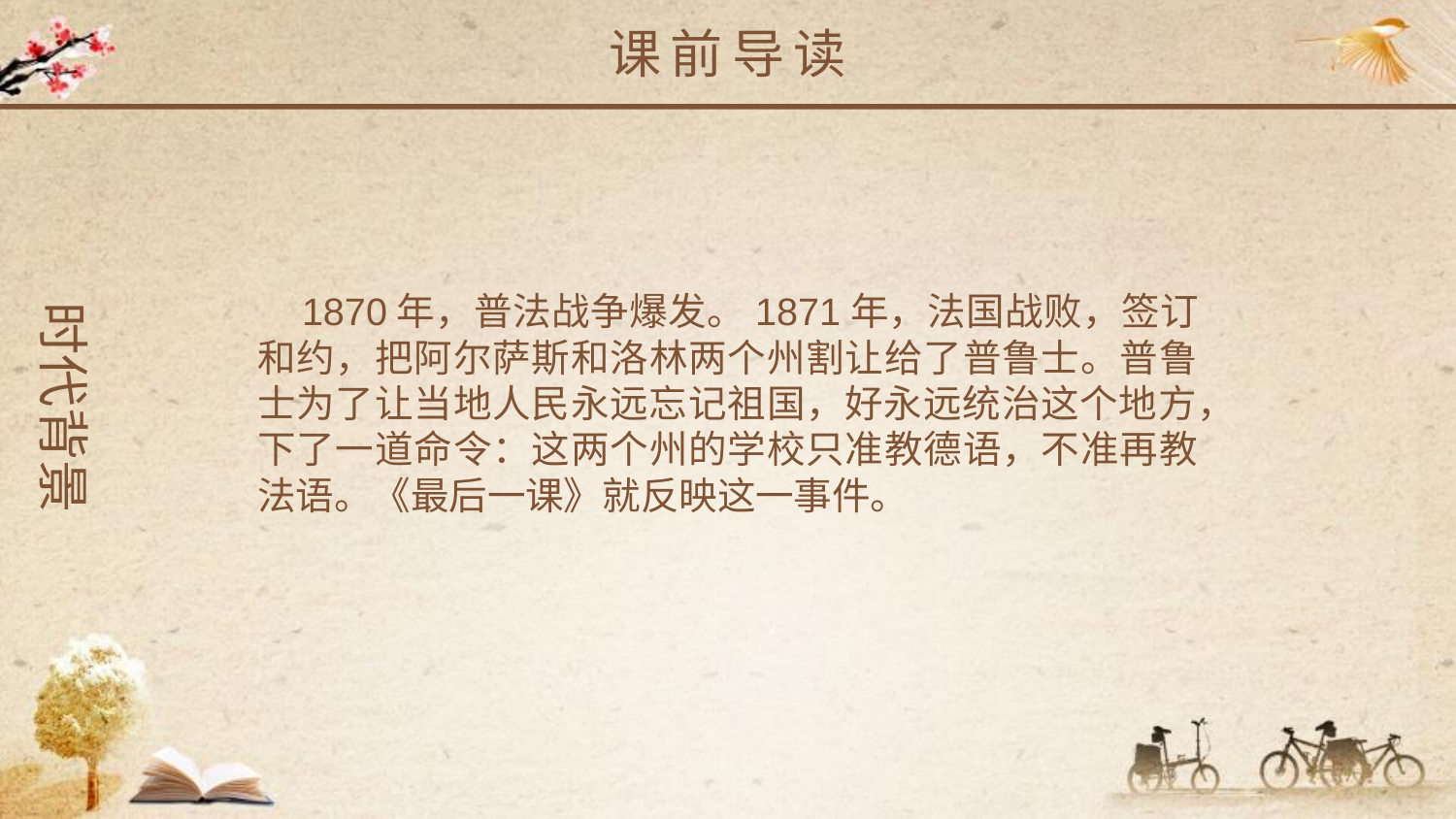

课前导读

    1870年，普法战争爆发。1871年，法国战败，签订和约，把阿尔萨斯和洛林两个州割让给了普鲁士。普鲁士为了让当地人民永远忘记祖国，好永远统治这个地方，下了一道命令：这两个州的学校只准教德语，不准再教法语。《最后一课》就反映这一事件。

时代背景